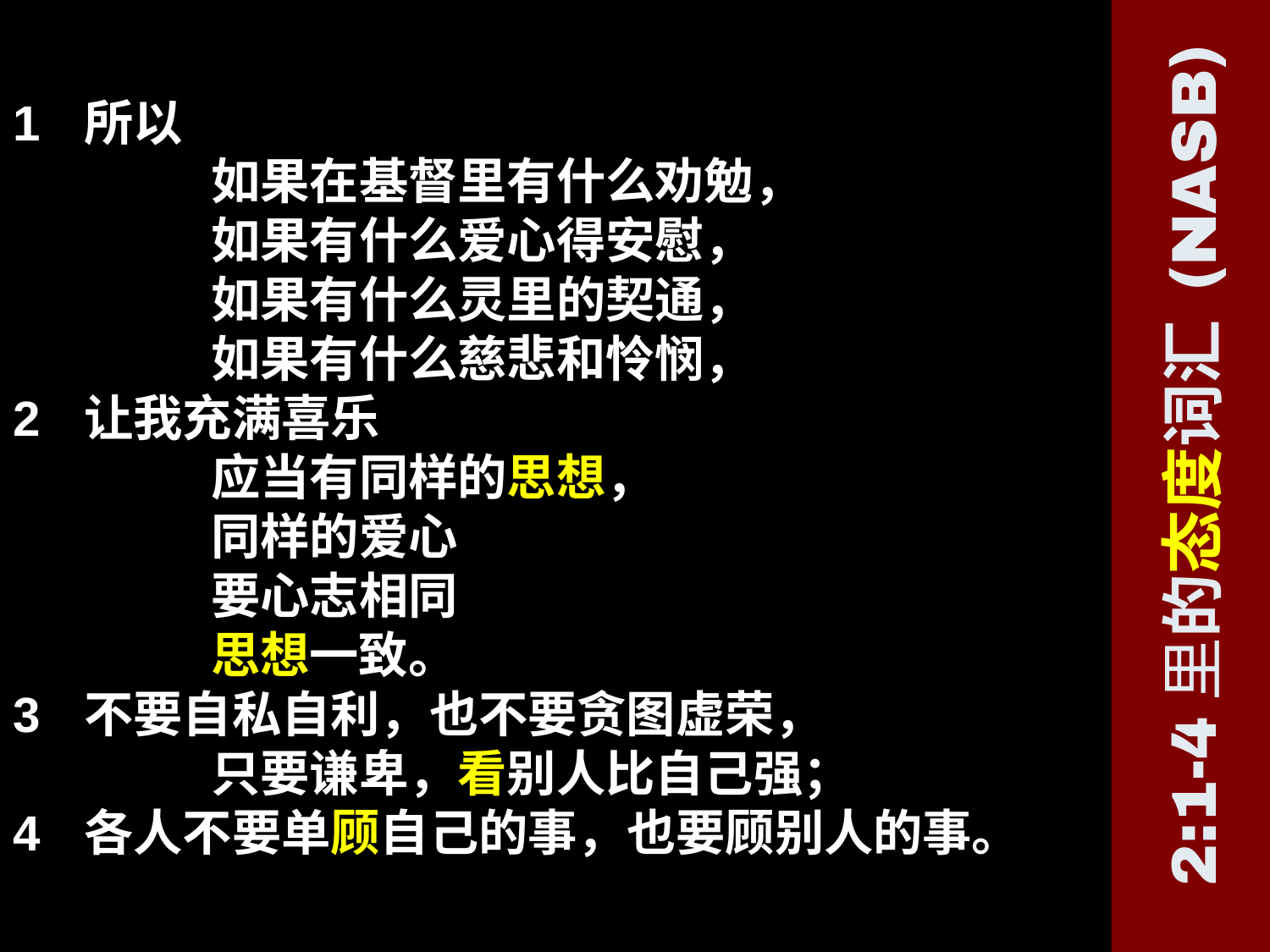

所以
	如果在基督里有什么劝勉，
	如果有什么爱心得安慰，
	如果有什么灵里的契通，
	如果有什么慈悲和怜悯，
让我充满喜乐
	应当有同样的思想，
	同样的爱心
	要心志相同
	思想一致。
不要自私自利，也不要贪图虚荣，
	只要谦卑，看别人比自己强；
各人不要单顾自己的事，也要顾别人的事。
# 2:1-4里的态度词汇 (NASB)